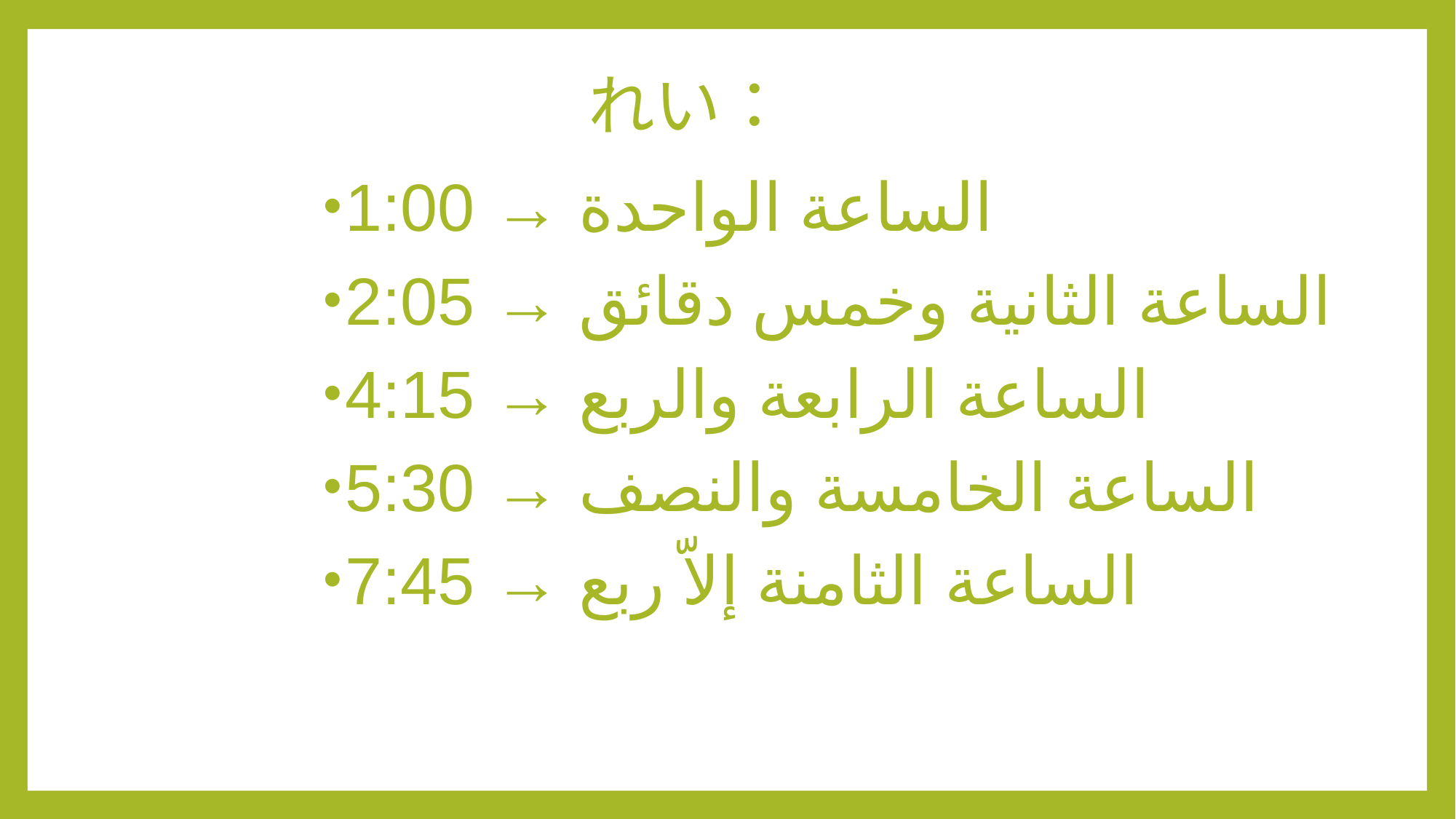

# れい：
1:00 → الساعة الواحدة
2:05 → الساعة الثانية وخمس دقائق
4:15 → الساعة الرابعة والربع
5:30 → الساعة الخامسة والنصف
7:45 → الساعة الثامنة إلاّ ربع